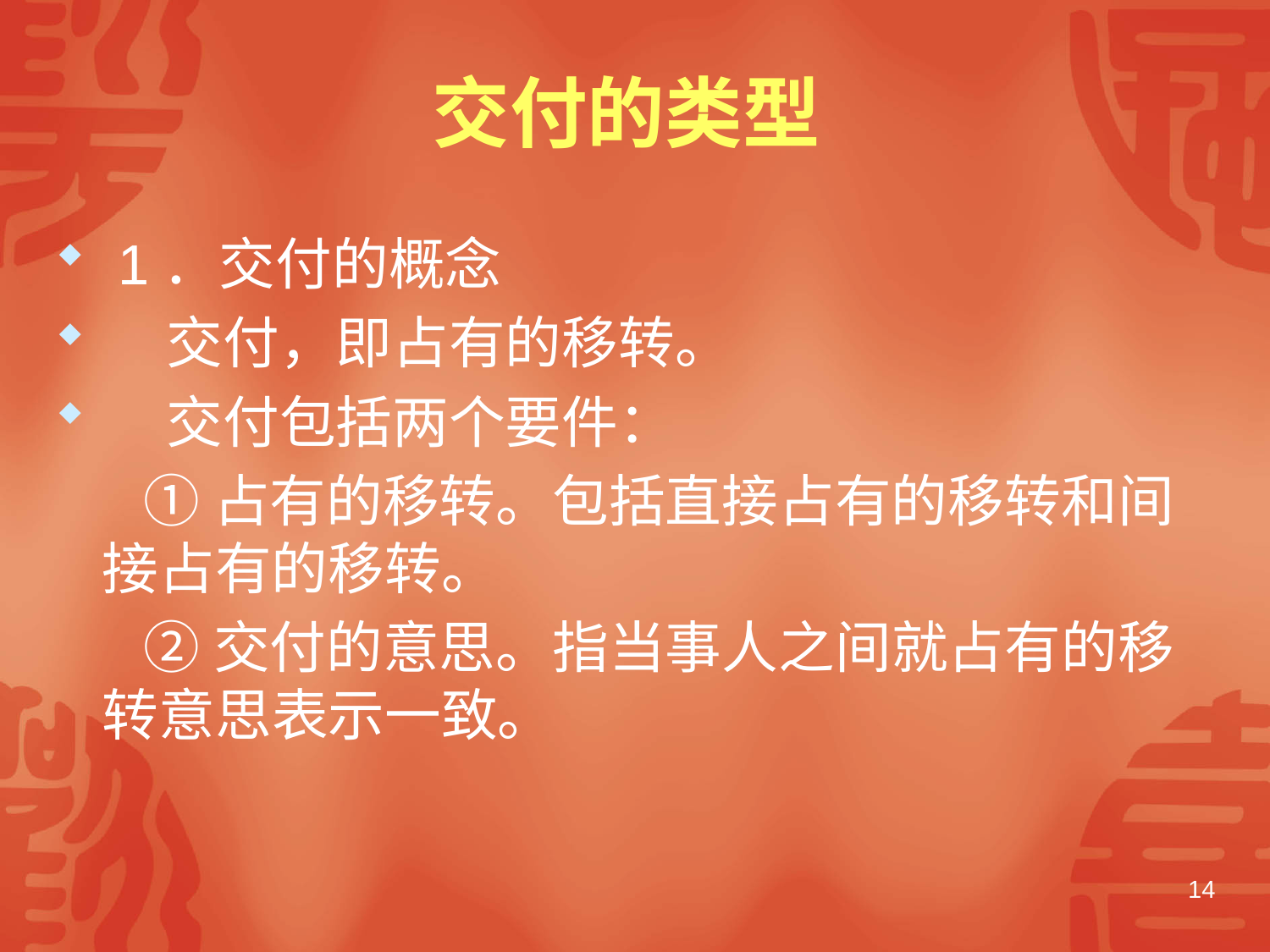

# 交付的类型
 1．交付的概念
    交付，即占有的移转。
    交付包括两个要件：
       ①占有的移转。包括直接占有的移转和间接占有的移转。
       ②交付的意思。指当事人之间就占有的移转意思表示一致。
14